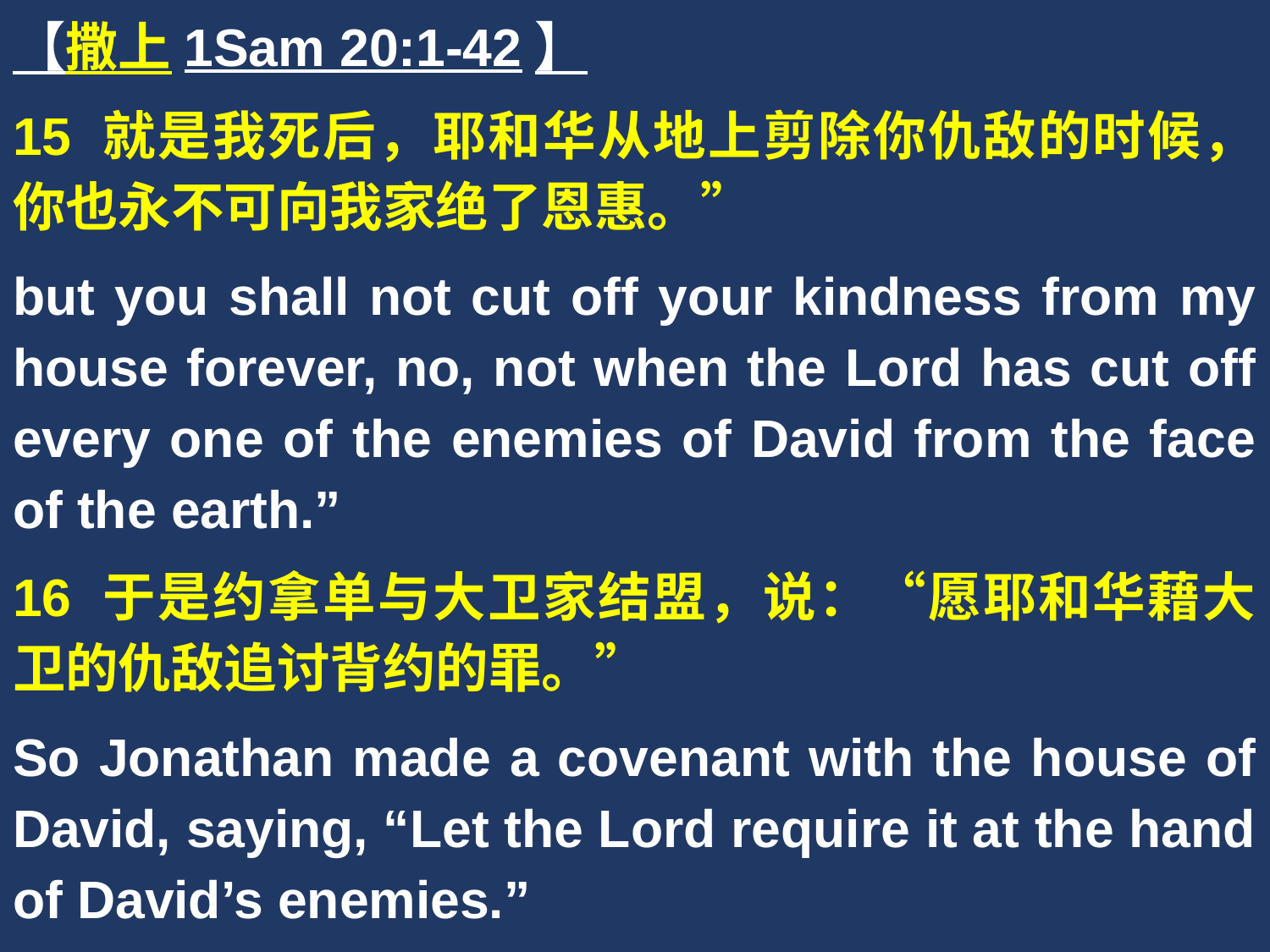

【撒上1Sam 20:1-42】
15 就是我死后，耶和华从地上剪除你仇敌的时候，你也永不可向我家绝了恩惠。”
but you shall not cut off your kindness from my house forever, no, not when the Lord has cut off every one of the enemies of David from the face of the earth.”
16 于是约拿单与大卫家结盟，说：“愿耶和华藉大卫的仇敌追讨背约的罪。”
So Jonathan made a covenant with the house of David, saying, “Let the Lord require it at the hand of David’s enemies.”